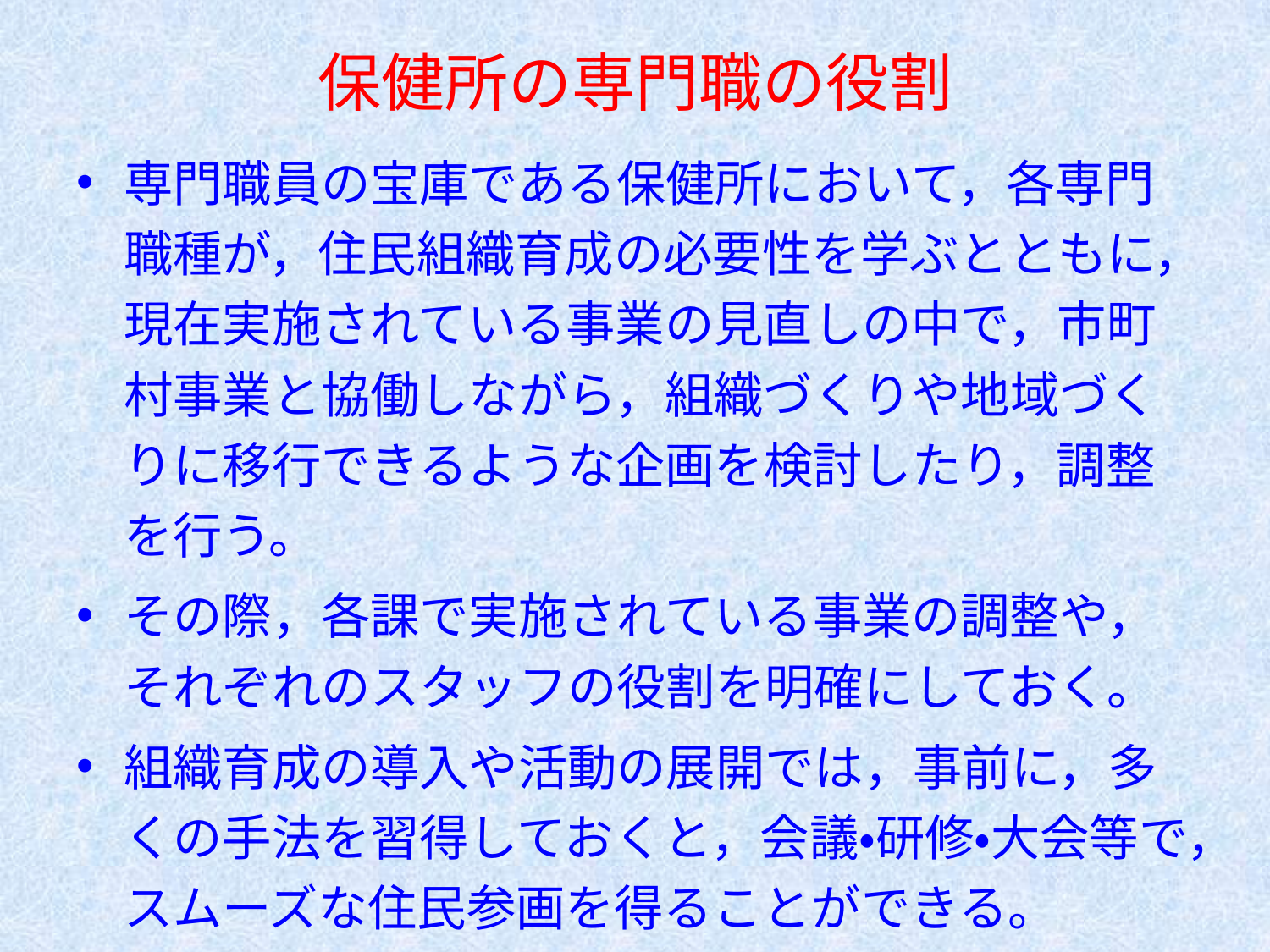

# 保健所の専門職の役割
専門職員の宝庫である保健所において，各専門職種が，住民組織育成の必要性を学ぶとともに，現在実施されている事業の見直しの中で，市町村事業と協働しながら，組織づくりや地域づくりに移行できるような企画を検討したり，調整を行う。
その際，各課で実施されている事業の調整や，それぞれのスタッフの役割を明確にしておく。
組織育成の導入や活動の展開では，事前に，多くの手法を習得しておくと，会議・研修・大会等で，スムーズな住民参画を得ることができる。